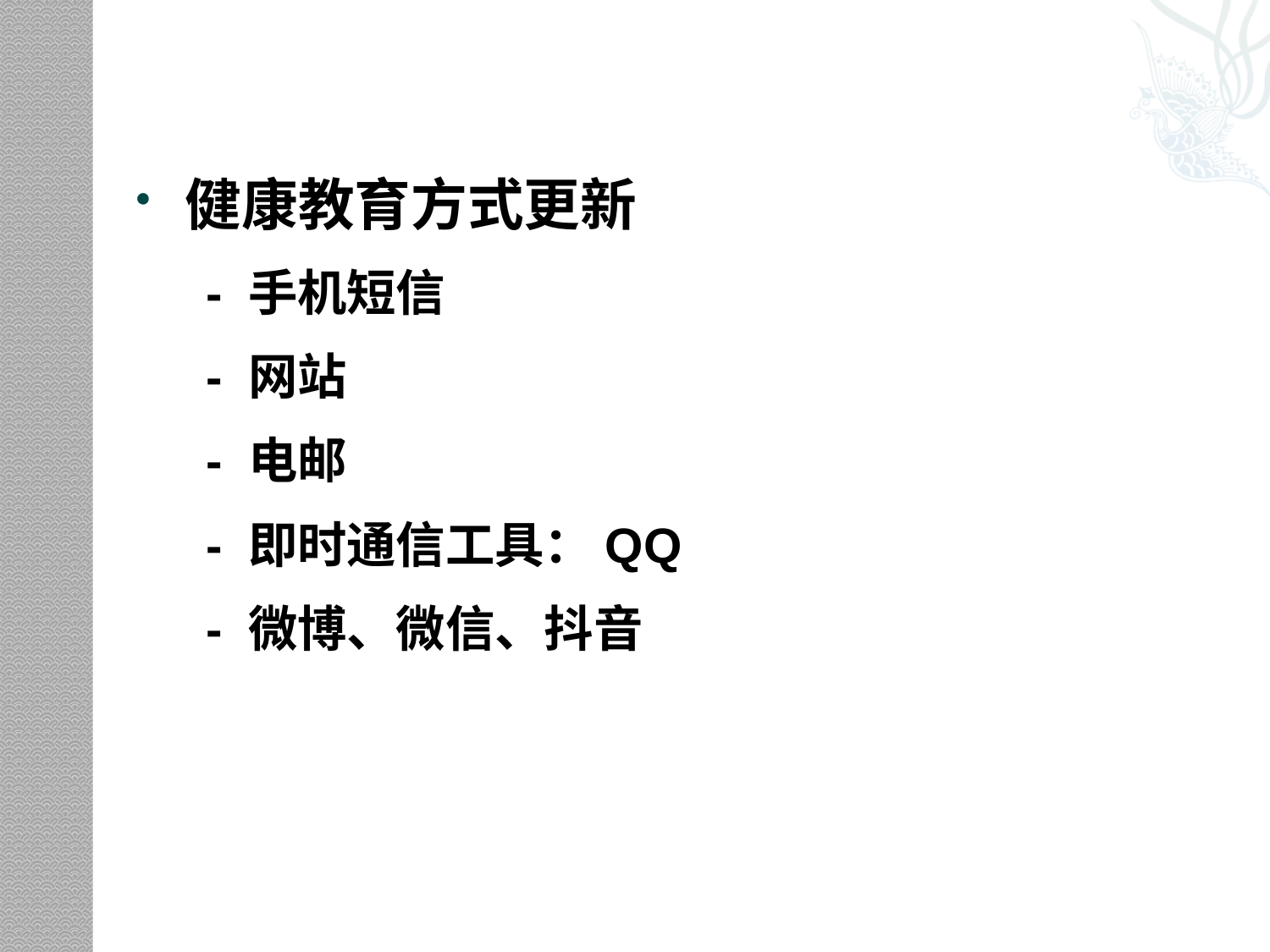

#
健康教育方式更新
     - 手机短信
     - 网站
     - 电邮
     - 即时通信工具：QQ
     - 微博、微信、抖音